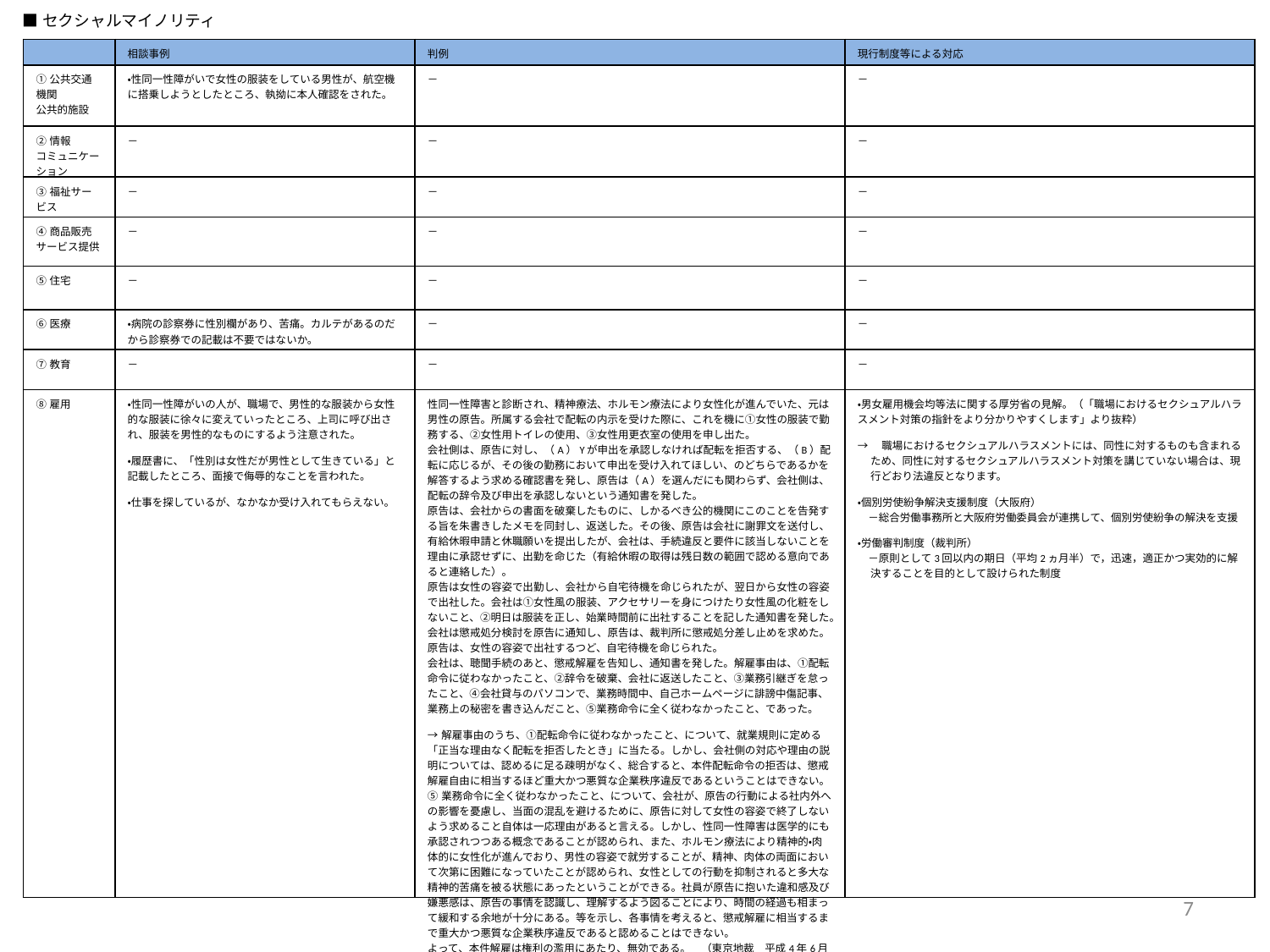

■セクシャルマイノリティ
|  | 相談事例 | 判例 | 現行制度等による対応 |
| --- | --- | --- | --- |
| ①公共交通機関 公共的施設 | ・性同一性障がいで女性の服装をしている男性が、航空機に搭乗しようとしたところ、執拗に本人確認をされた。 | － | － |
| ②情報 コミュニケーション | － | － | － |
| ③福祉サービス | － | － | － |
| ④商品販売 サービス提供 | － | － | － |
| ⑤住宅 | － | － | － |
| ⑥医療 | ・病院の診察券に性別欄があり、苦痛。カルテがあるのだから診察券での記載は不要ではないか。 | － | － |
| ⑦教育 | － | － | － |
| ⑧雇用 | ・性同一性障がいの人が、職場で、男性的な服装から女性的な服装に徐々に変えていったところ、上司に呼び出され、服装を男性的なものにするよう注意された。 ・履歴書に、「性別は女性だが男性として生きている」と記載したところ、面接で侮辱的なことを言われた。 ・仕事を探しているが、なかなか受け入れてもらえない。 | 性同一性障害と診断され、精神療法、ホルモン療法により女性化が進んでいた、元は男性の原告。所属する会社で配転の内示を受けた際に、これを機に①女性の服装で勤務する、②女性用トイレの使用、③女性用更衣室の使用を申し出た。 会社側は、原告に対し、（A）Yが申出を承認しなければ配転を拒否する、（B）配転に応じるが、その後の勤務において申出を受け入れてほしい、のどちらであるかを解答するよう求める確認書を発し、原告は（A）を選んだにも関わらず、会社側は、配転の辞令及び申出を承認しないという通知書を発した。 原告は、会社からの書面を破棄したものに、しかるべき公的機関にこのことを告発する旨を朱書きしたメモを同封し、返送した。その後、原告は会社に謝罪文を送付し、有給休暇申請と休職願いを提出したが、会社は、手続違反と要件に該当しないことを理由に承認せずに、出勤を命じた（有給休暇の取得は残日数の範囲で認める意向であると連絡した）。 原告は女性の容姿で出勤し、会社から自宅待機を命じられたが、翌日から女性の容姿で出社した。会社は①女性風の服装、アクセサリーを身につけたり女性風の化粧をしないこと、②明日は服装を正し、始業時間前に出社することを記した通知書を発した。 会社は懲戒処分検討を原告に通知し、原告は、裁判所に懲戒処分差し止めを求めた。原告は、女性の容姿で出社するつど、自宅待機を命じられた。 会社は、聴聞手続のあと、懲戒解雇を告知し、通知書を発した。解雇事由は、①配転命令に従わなかったこと、②辞令を破棄、会社に返送したこと、③業務引継ぎを怠ったこと、④会社貸与のパソコンで、業務時間中、自己ホームページに誹謗中傷記事、業務上の秘密を書き込んだこと、⑤業務命令に全く従わなかったこと、であった。 →解雇事由のうち、①配転命令に従わなかったこと、について、就業規則に定める「正当な理由なく配転を拒否したとき」に当たる。しかし、会社側の対応や理由の説明については、認めるに足る疎明がなく、総合すると、本件配転命令の拒否は、懲戒解雇自由に相当するほど重大かつ悪質な企業秩序違反であるということはできない。 ⑤業務命令に全く従わなかったこと、について、会社が、原告の行動による社内外への影響を憂慮し、当面の混乱を避けるために、原告に対して女性の容姿で終了しないよう求めること自体は一応理由があると言える。しかし、性同一性障害は医学的にも承認されつつある概念であることが認められ、また、ホルモン療法により精神的・肉体的に女性化が進んでおり、男性の容姿で就労することが、精神、肉体の両面において次第に困難になっていたことが認められ、女性としての行動を抑制されると多大な精神的苦痛を被る状態にあったということができる。社員が原告に抱いた違和感及び嫌悪感は、原告の事情を認識し、理解するよう図ることにより、時間の経過も相まって緩和する余地が十分にある。等を示し、各事情を考えると、懲戒解雇に相当するまで重大かつ悪質な企業秩序違反であると認めることはできない。 よって、本件解雇は権利の濫用にあたり、無効である。　（東京地裁　平成4年6月20日決定） | ・男女雇用機会均等法に関する厚労省の見解。（「職場におけるセクシュアルハラスメント対策の指針をより分かりやすくします」より抜粋） →　職場におけるセクシュアルハラスメントには、同性に対するものも含まれるため、同性に対するセクシュアルハラスメント対策を講じていない場合は、現行どおり法違反となります。 ・個別労使紛争解決支援制度（大阪府） 　－総合労働事務所と大阪府労働委員会が連携して、個別労使紛争の解決を支援 ・労働審判制度（裁判所） 　－原則として3回以内の期日（平均2ヵ月半）で，迅速，適正かつ実効的に解決することを目的として設けられた制度 |
7